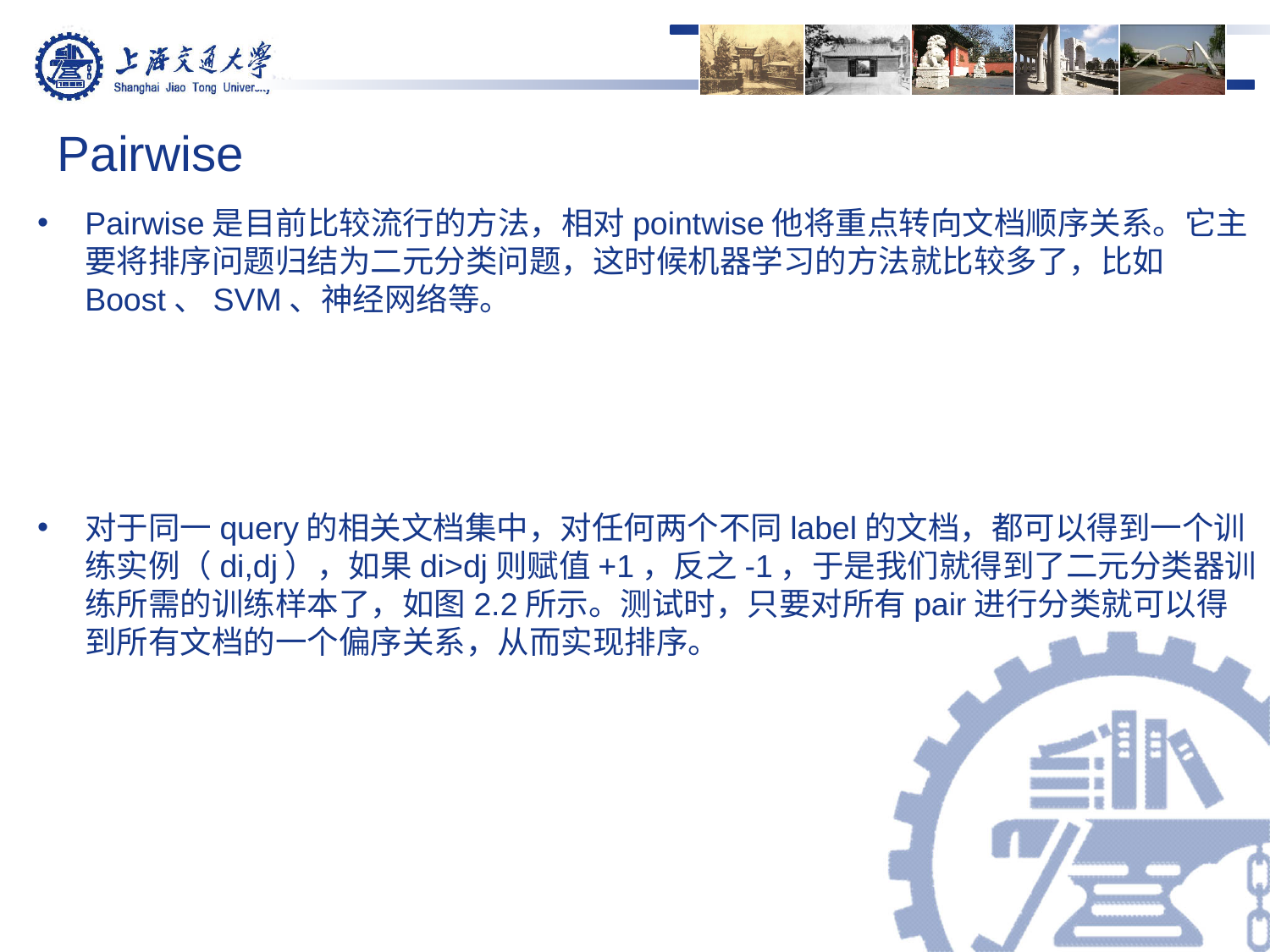

Pairwise
Pairwise是目前比较流行的方法，相对pointwise他将重点转向文档顺序关系。它主要将排序问题归结为二元分类问题，这时候机器学习的方法就比较多了，比如Boost、SVM、神经网络等。

对于同一query的相关文档集中，对任何两个不同label的文档，都可以得到一个训练实例（di,dj），如果di>dj则赋值+1，反之-1，于是我们就得到了二元分类器训练所需的训练样本了，如图2.2所示。测试时，只要对所有pair进行分类就可以得到所有文档的一个偏序关系，从而实现排序。